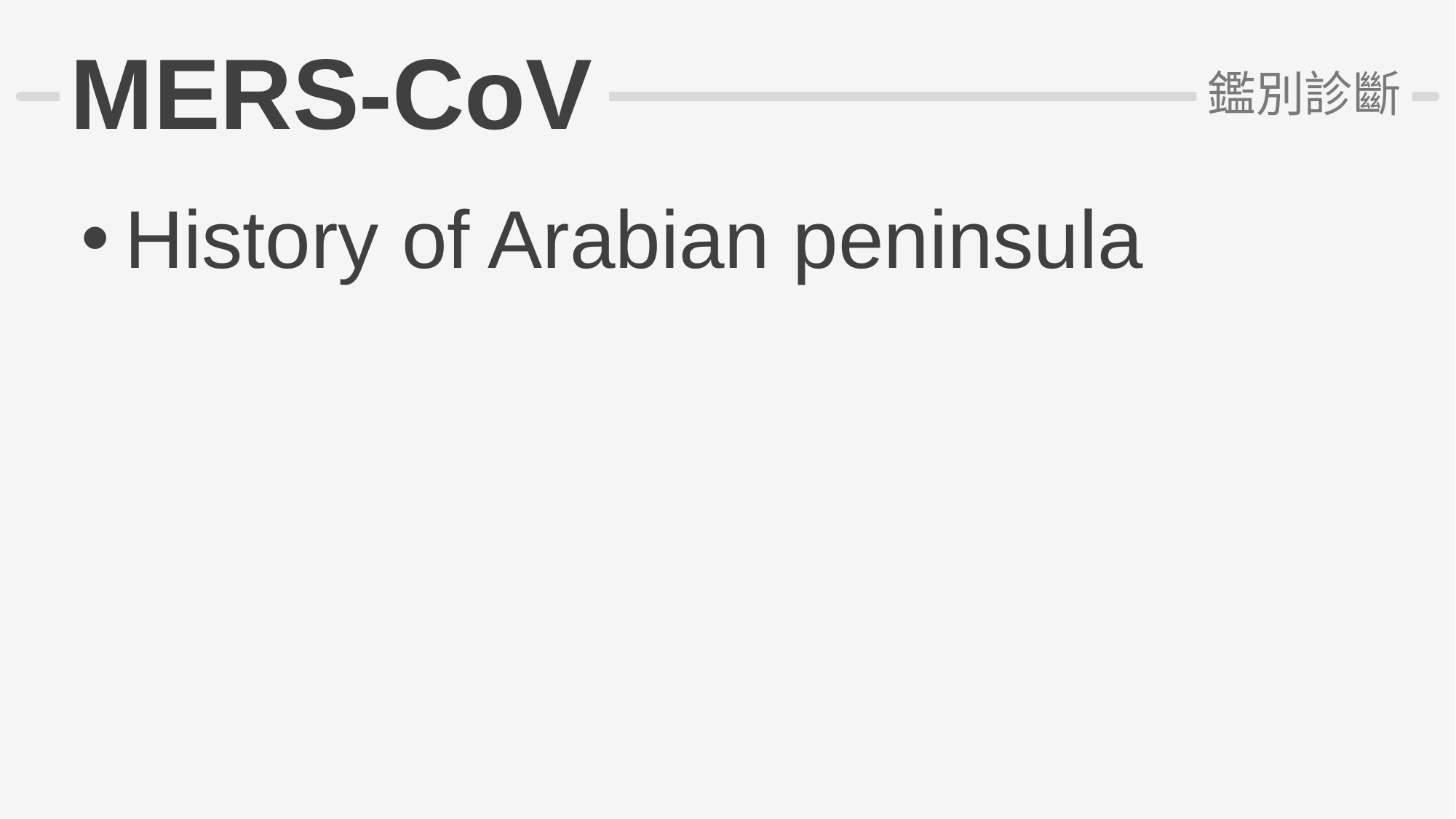

# MERS-CoV
鑑別診斷
History of Arabian peninsula